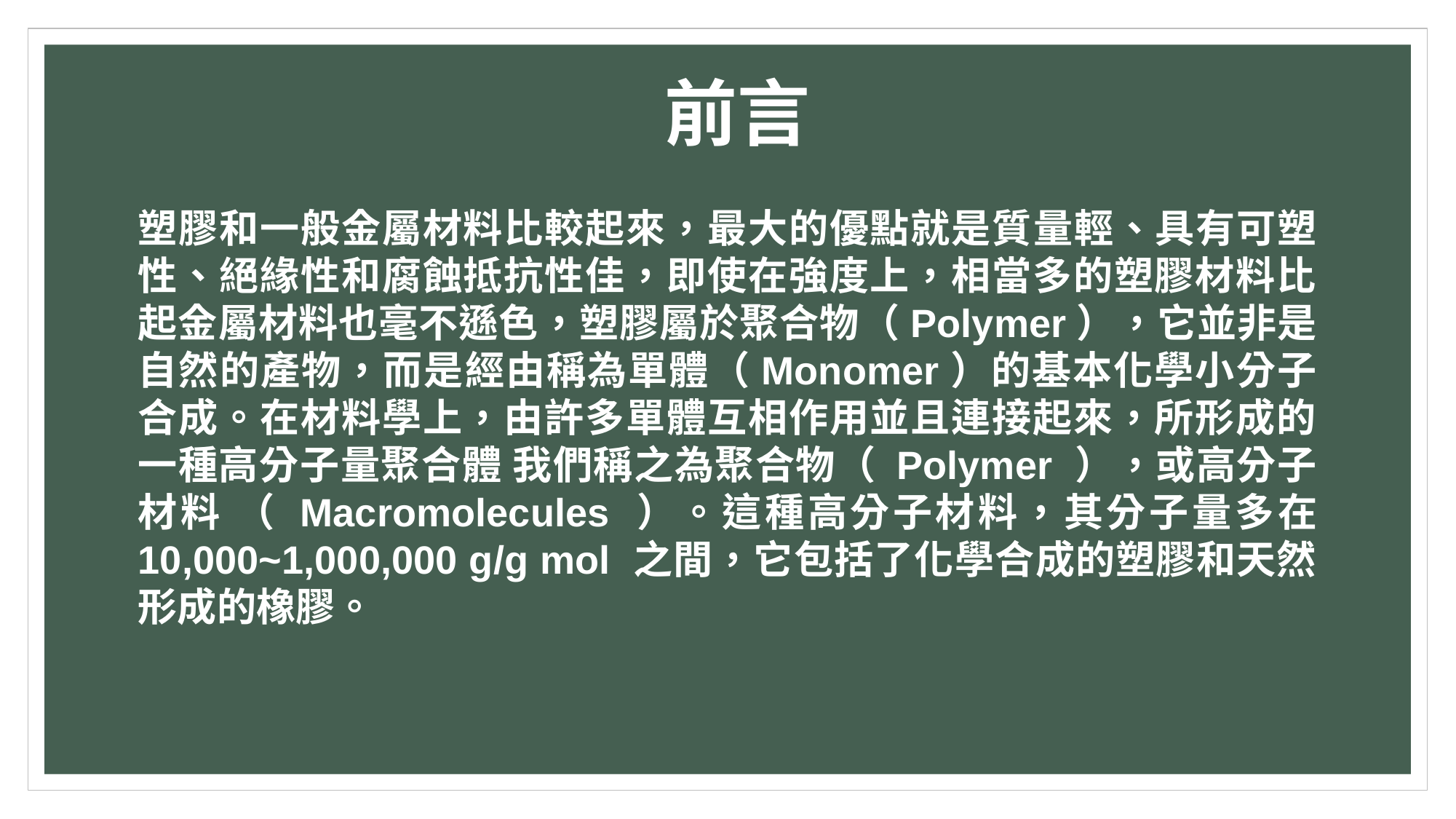

前言
塑膠和一般金屬材料比較起來，最大的優點就是質量輕、具有可塑性、絕緣性和腐蝕抵抗性佳，即使在強度上，相當多的塑膠材料比起金屬材料也毫不遜色，塑膠屬於聚合物（Polymer），它並非是自然的產物，而是經由稱為單體（Monomer）的基本化學小分子合成。在材料學上，由許多單體互相作用並且連接起來，所形成的一種高分子量聚合體 我們稱之為聚合物（ Polymer ），或高分子材料 （ Macromolecules ）。這種高分子材料，其分子量多在 10,000~1,000,000 g/g mol 之間，它包括了化學合成的塑膠和天然形成的橡膠。